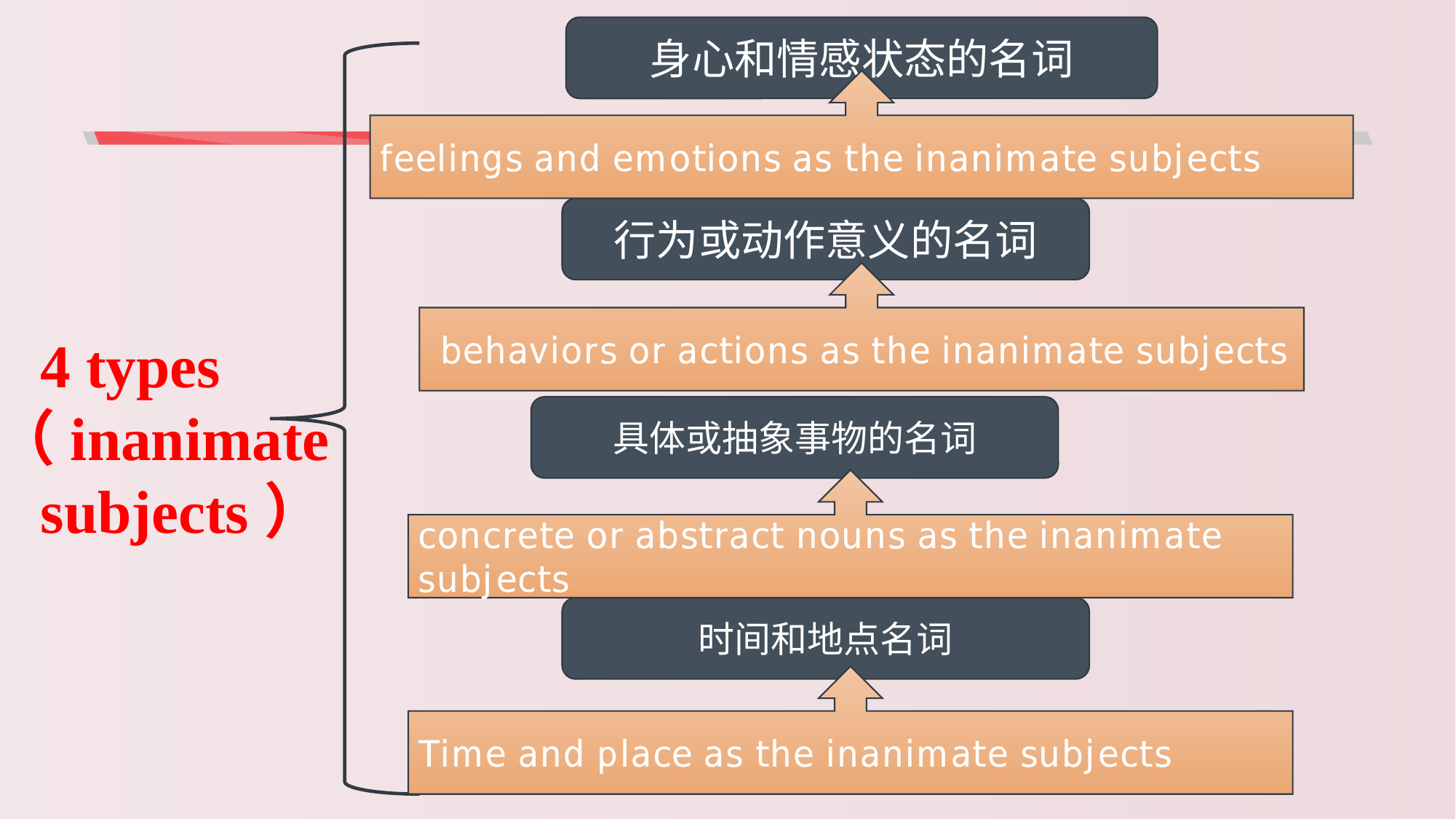

身心和情感状态的名词

feelings and emotions as the inanimate subjects

行为或动作意义的名词
 behaviors or actions as the inanimate subjects
   4 types
（inanimate
   subjects）
具体或抽象事物的名词
concrete or abstract nouns as the inanimate subjects
时间和地点名词
Time and place as the inanimate subjects